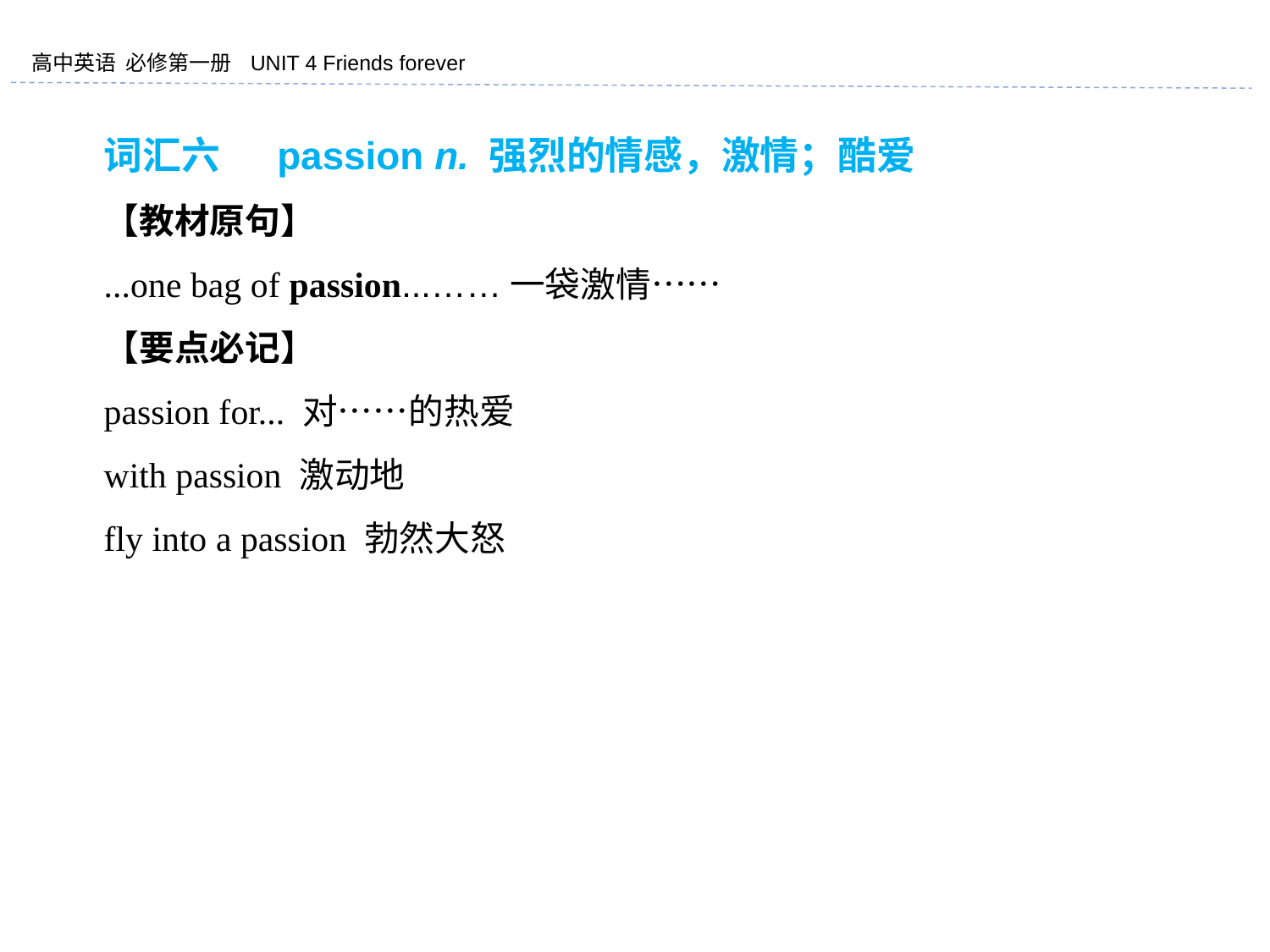

词汇六 　passion n. 强烈的情感，激情；酷爱
【教材原句】
...one bag of passion...……一袋激情……
【要点必记】
passion for... 对……的热爱
with passion 激动地
fly into a passion 勃然大怒